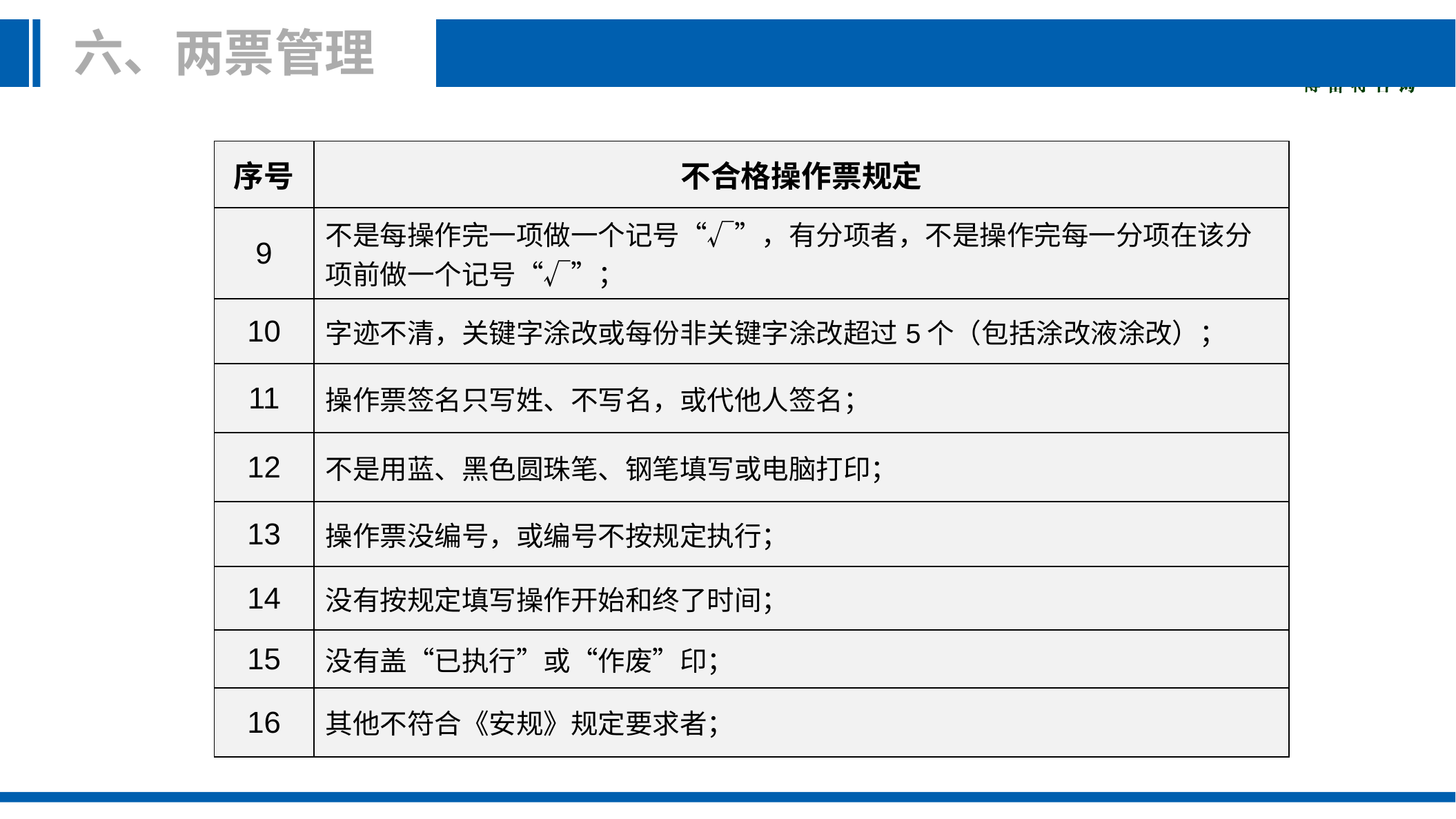

六、两票管理
| 序号 | 不合格操作票规定 |
| --- | --- |
| 9 | 不是每操作完一项做一个记号“√”，有分项者，不是操作完每一分项在该分项前做一个记号“√”； |
| 10 | 字迹不清，关键字涂改或每份非关键字涂改超过5个（包括涂改液涂改）； |
| 11 | 操作票签名只写姓、不写名，或代他人签名； |
| 12 | 不是用蓝、黑色圆珠笔、钢笔填写或电脑打印； |
| 13 | 操作票没编号，或编号不按规定执行； |
| 14 | 没有按规定填写操作开始和终了时间； |
| 15 | 没有盖“已执行”或“作废”印； |
| 16 | 其他不符合《安规》规定要求者； |